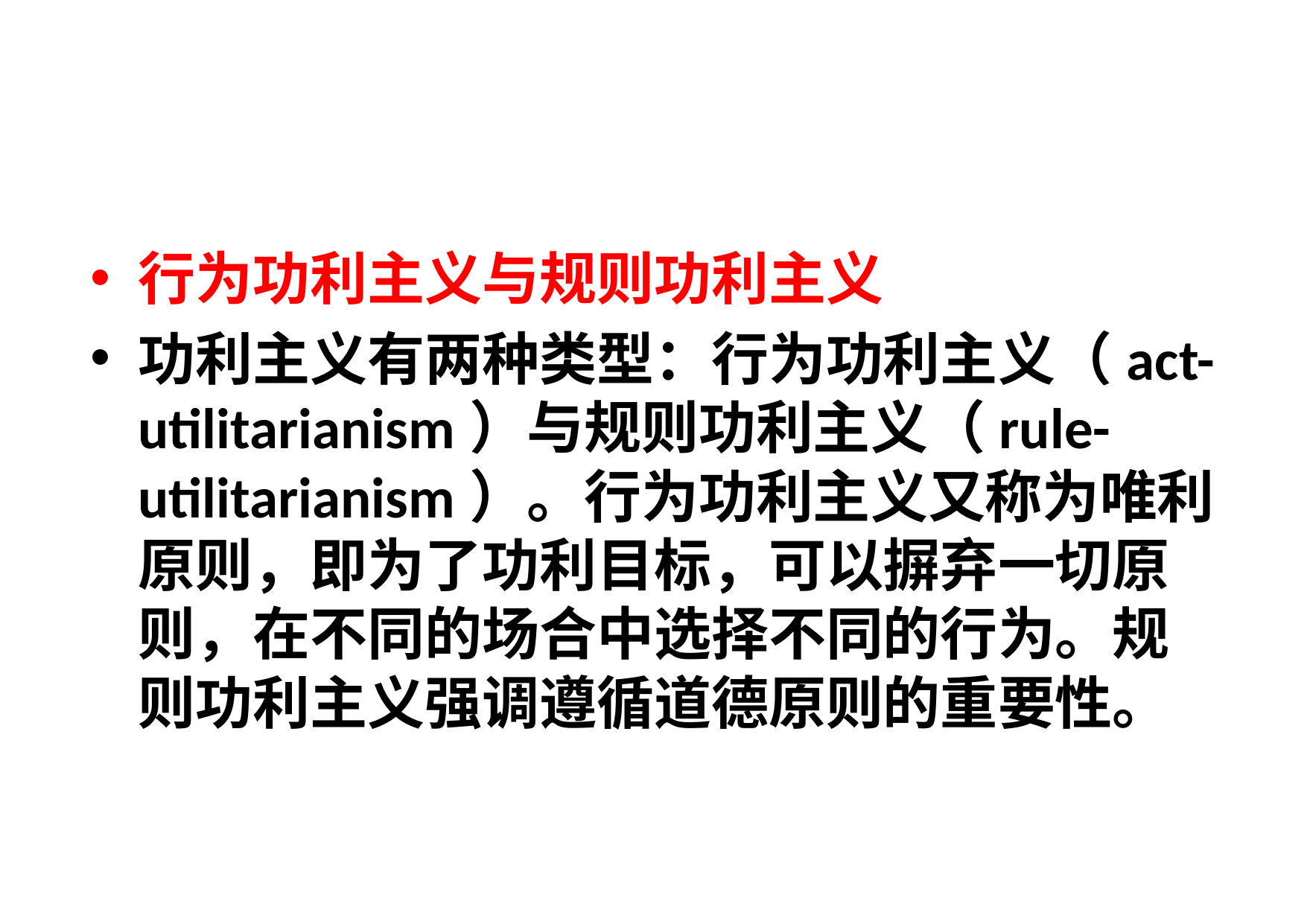

行为功利主义与规则功利主义
功利主义有两种类型：行为功利主义（act-utilitarianism）与规则功利主义（rule-utilitarianism）。行为功利主义又称为唯利原则，即为了功利目标，可以摒弃一切原则，在不同的场合中选择不同的行为。规则功利主义强调遵循道德原则的重要性。